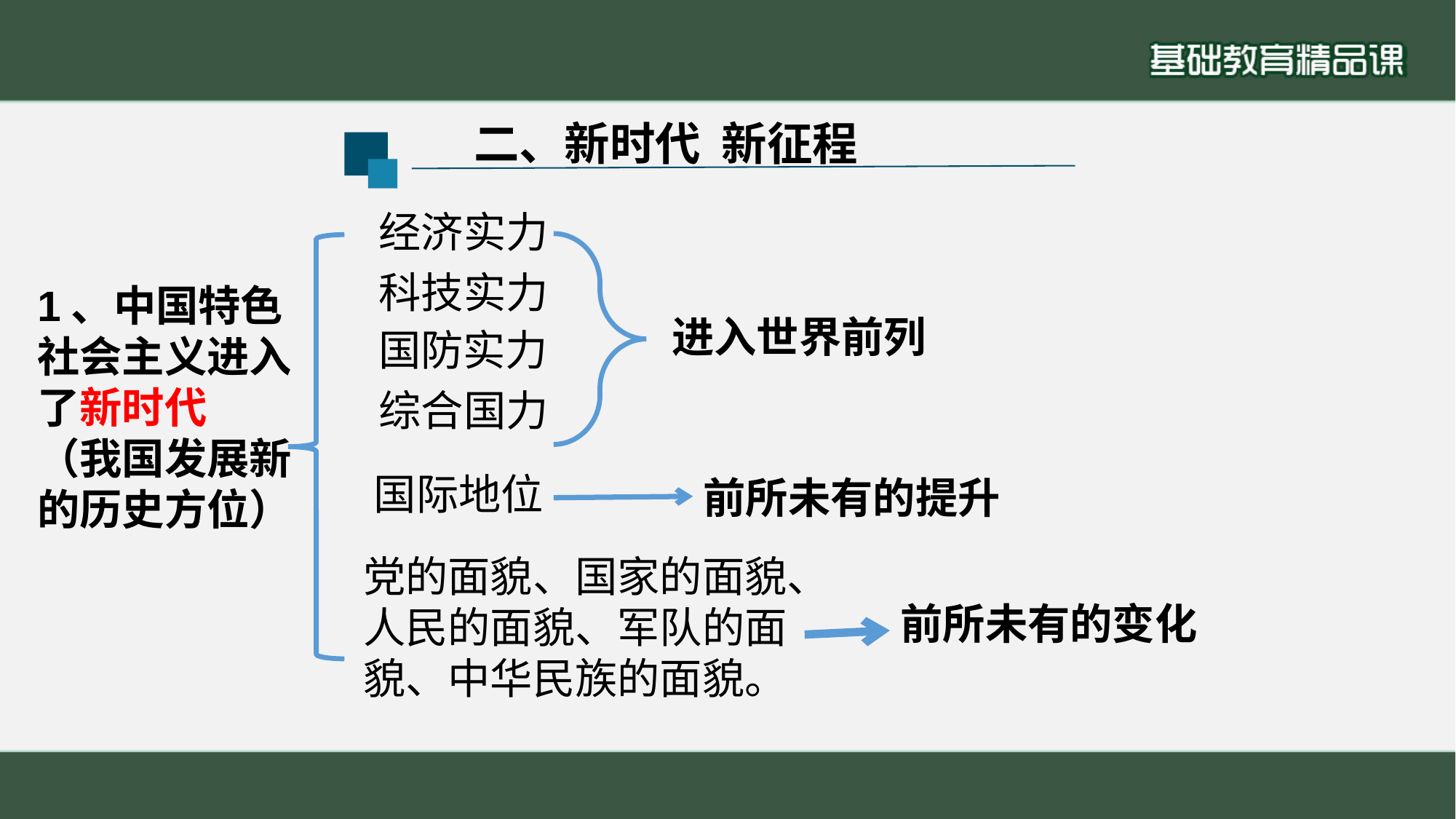

二、新时代  新征程

经济实力

科技实力
1、中国特色
社会主义进入
了新时代
（我国发展新的历史方位）
进入世界前列
国防实力
综合国力
国际地位
前所未有的提升
党的面貌、国家的面貌、人民的面貌、军队的面貌、中华民族的面貌。
前所未有的变化